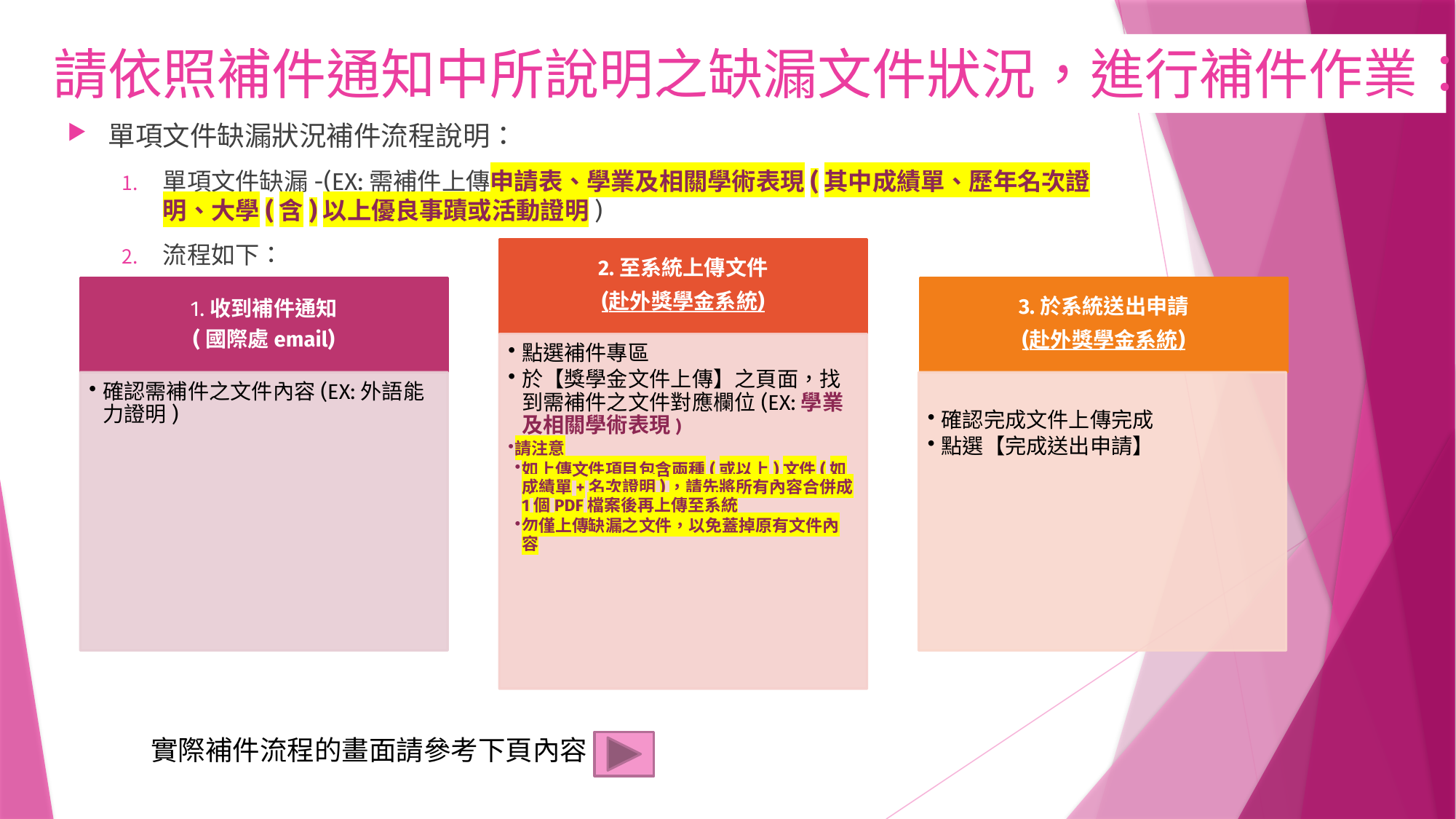

# 請依照補件通知中所說明之缺漏文件狀況，進行補件作業：
單項文件缺漏狀況補件流程說明：
單項文件缺漏-(EX:需補件上傳申請表、學業及相關學術表現(其中成績單、歷年名次證明、大學(含)以上優良事蹟或活動證明)
流程如下：

1.收到補件通知
(國際處email)
確認需補件之文件內容(EX:外語能力證明)
2.至系統上傳文件
(赴外獎學金系統)
點選補件專區
於【獎學金文件上傳】之頁面，找到需補件之文件對應欄位(EX:學業及相關學術表現)
請注意
如上傳文件項目包含兩種(或以上)文件(如成績單+名次證明)，請先將所有內容合併成1個PDF檔案後再上傳至系統
勿僅上傳缺漏之文件，以免蓋掉原有文件內容

3.於系統送出申請
(赴外獎學金系統)

確認完成文件上傳完成
點選【完成送出申請】
實際補件流程的畫面請參考下頁內容